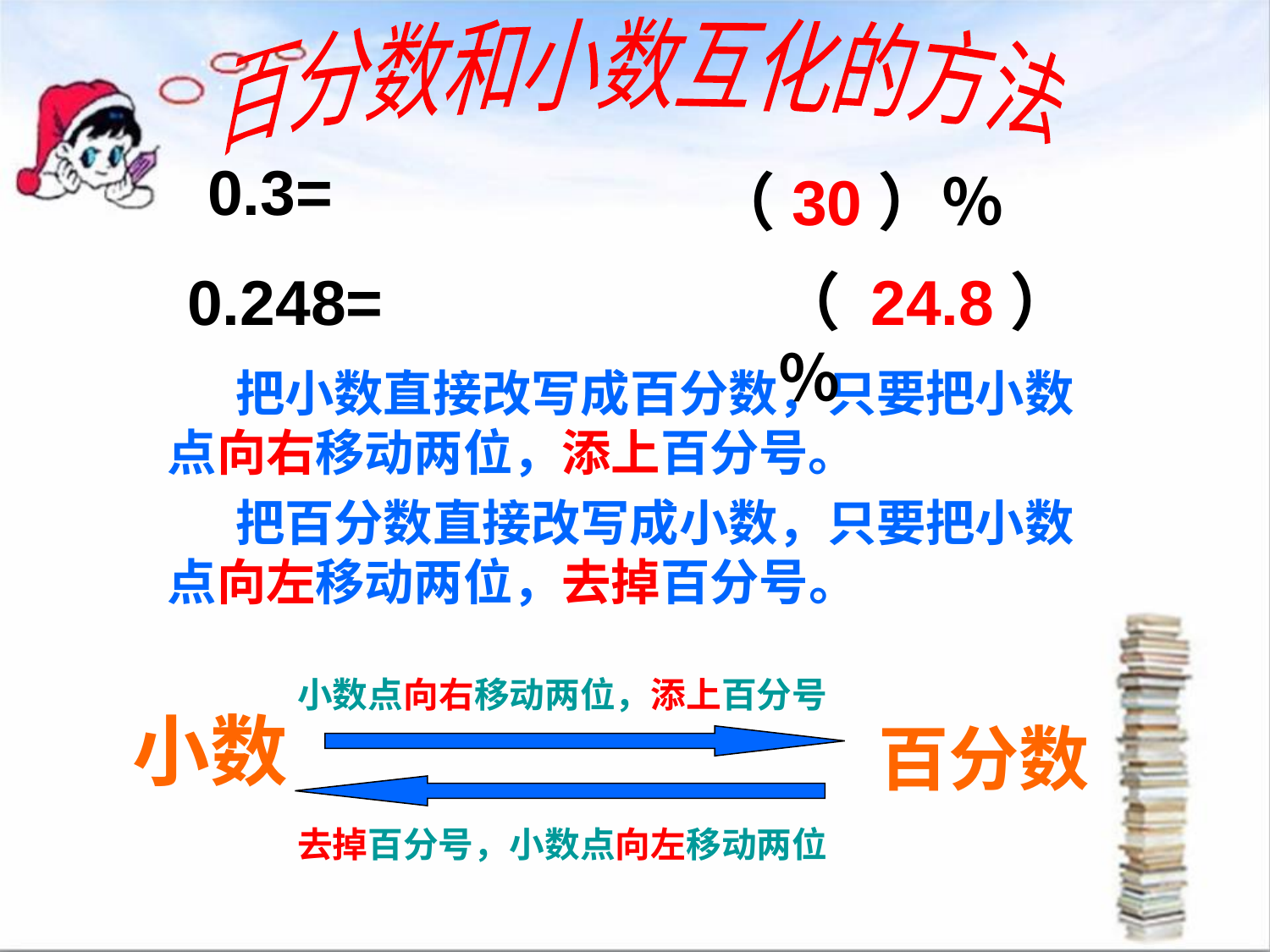

百分数和小数互化的方法
0.3=
（30）％
0.248=
（ 24.8）％
     把小数直接改写成百分数，只要把小数点向右移动两位，添上百分号。
     把百分数直接改写成小数，只要把小数点向左移动两位，去掉百分号。
小数点向右移动两位，添上百分号
小数
百分数

去掉百分号，小数点向左移动两位